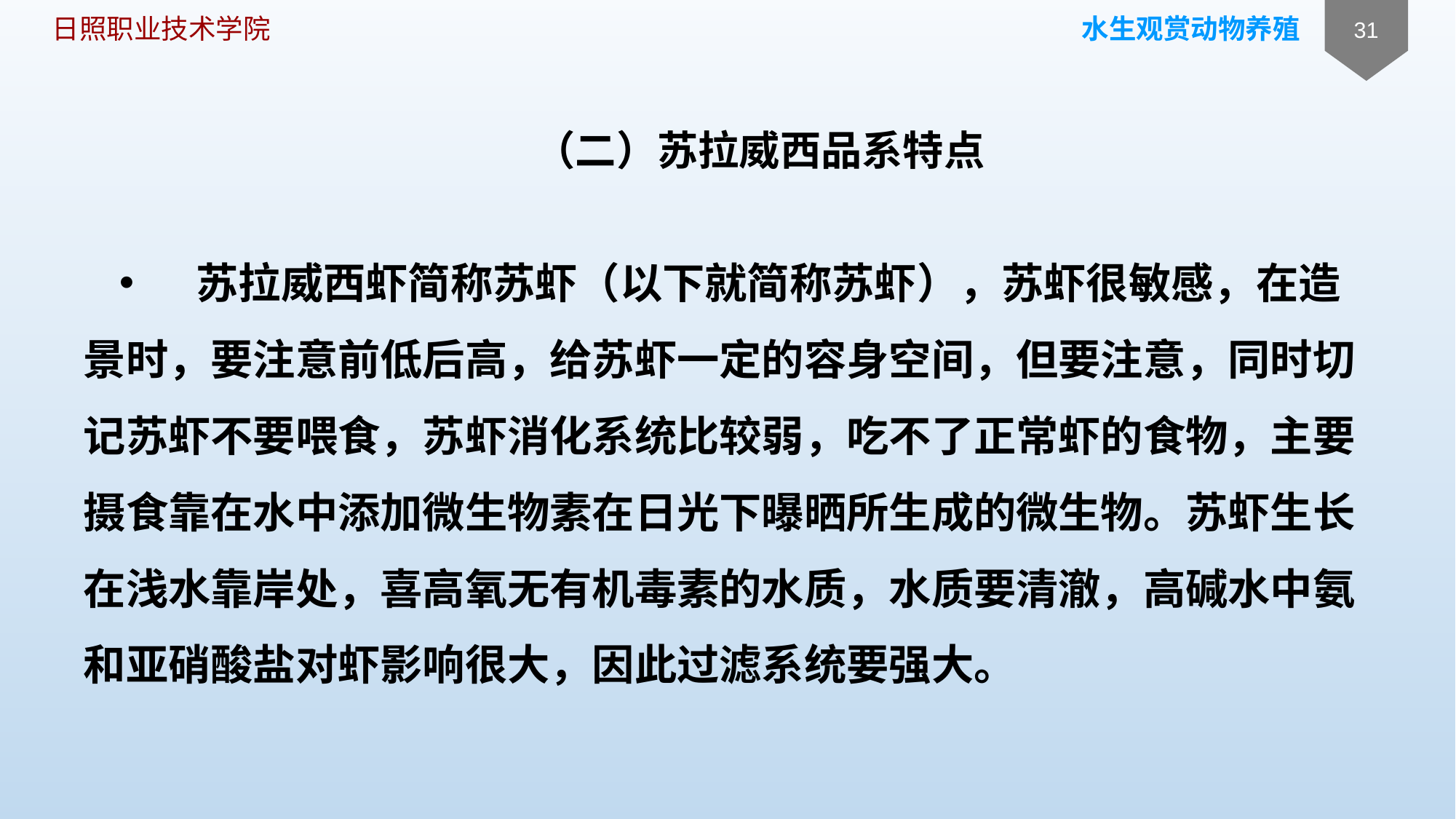

# （二）苏拉威西品系特点
 　苏拉威西虾简称苏虾（以下就简称苏虾），苏虾很敏感，在造景时，要注意前低后高，给苏虾一定的容身空间，但要注意，同时切记苏虾不要喂食，苏虾消化系统比较弱，吃不了正常虾的食物，主要摄食靠在水中添加微生物素在日光下曝晒所生成的微生物。苏虾生长在浅水靠岸处，喜高氧无有机毒素的水质，水质要清澈，高碱水中氨和亚硝酸盐对虾影响很大，因此过滤系统要强大。